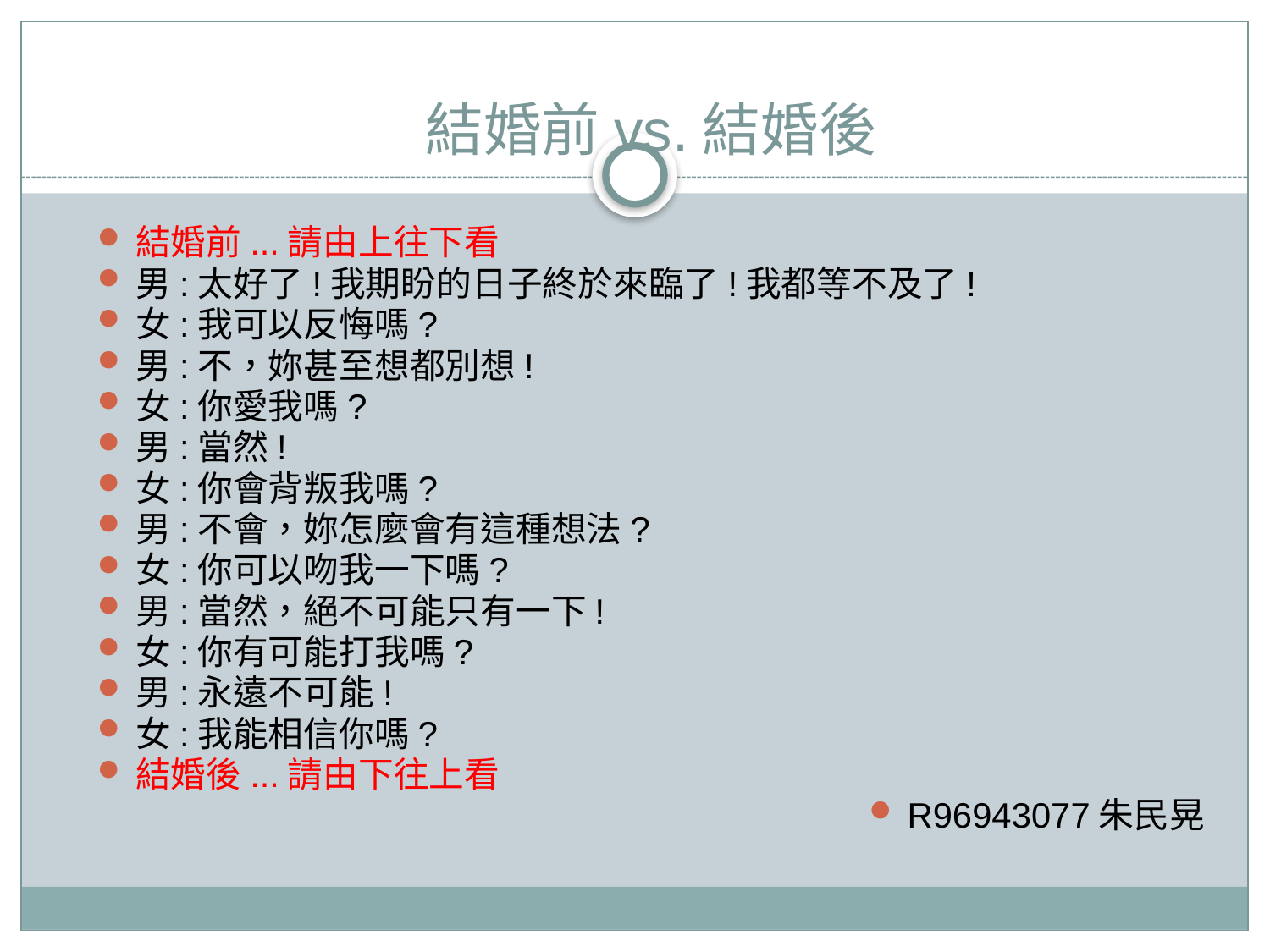

# 結婚前vs.結婚後
結婚前...請由上往下看
男:太好了!我期盼的日子終於來臨了!我都等不及了!
女:我可以反悔嗎?
男:不，妳甚至想都別想!
女:你愛我嗎?
男:當然!
女:你會背叛我嗎?
男:不會，妳怎麼會有這種想法?
女:你可以吻我一下嗎?
男:當然，絕不可能只有一下!
女:你有可能打我嗎?
男:永遠不可能!
女:我能相信你嗎?
結婚後...請由下往上看
R96943077朱民晃